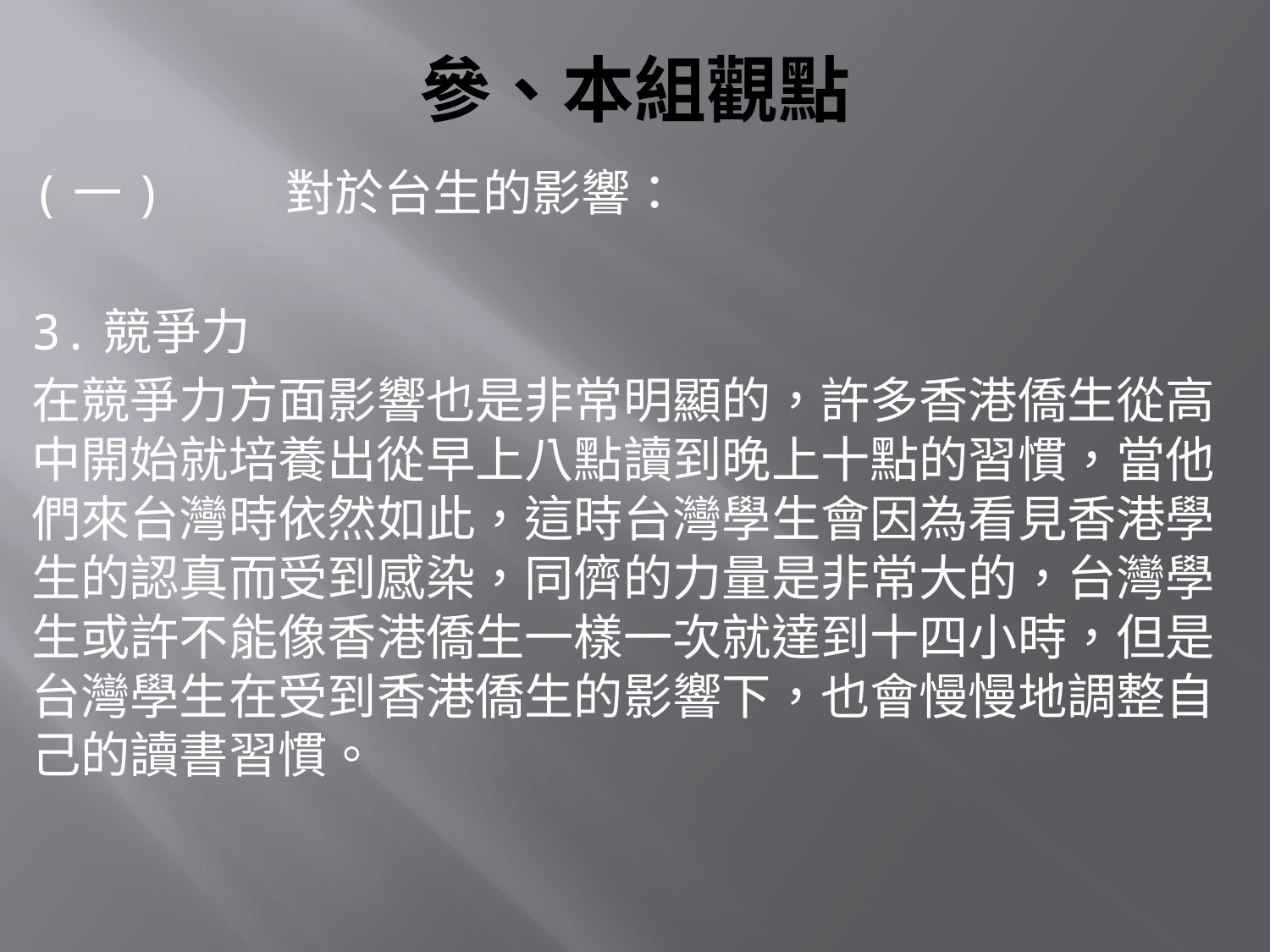

# 參、本組觀點
(一)	對於台生的影響：

3.競爭力
在競爭力方面影響也是非常明顯的，許多香港僑生從高中開始就培養出從早上八點讀到晚上十點的習慣，當他們來台灣時依然如此，這時台灣學生會因為看見香港學生的認真而受到感染，同儕的力量是非常大的，台灣學生或許不能像香港僑生一樣一次就達到十四小時，但是台灣學生在受到香港僑生的影響下，也會慢慢地調整自己的讀書習慣。